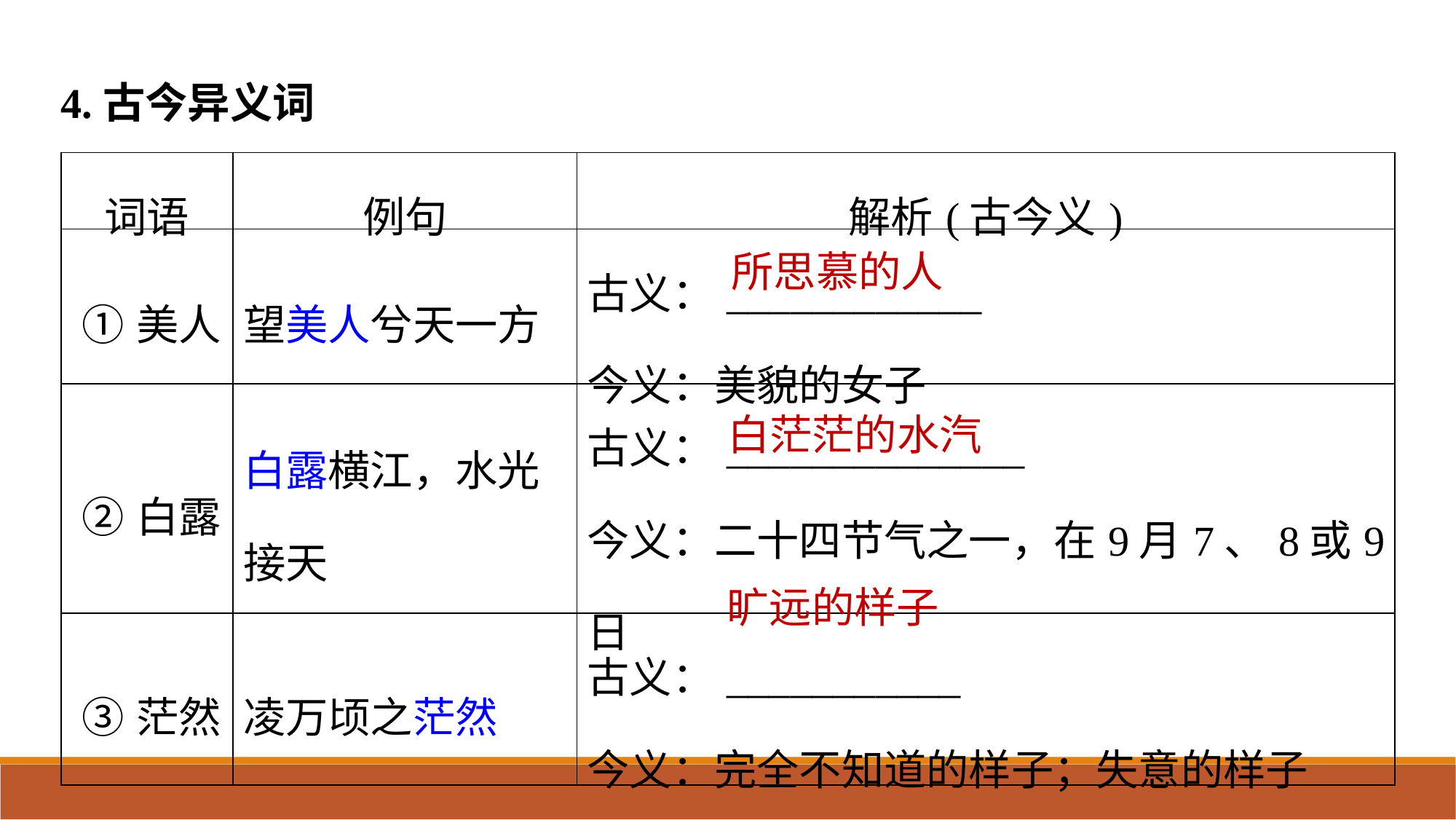

4.古今异义词
| 词语 | 例句 | 解析(古今义) |
| --- | --- | --- |
| ①美人 | 望美人兮天一方 | 古义：\_\_\_\_\_\_\_\_\_\_\_\_ 今义：美貌的女子 |
| ②白露 | 白露横江，水光接天 | 古义：\_\_\_\_\_\_\_\_\_\_\_\_\_\_ 今义：二十四节气之一，在9月7、8或9日 |
| ③茫然 | 凌万顷之茫然 | 古义：\_\_\_\_\_\_\_\_\_\_\_ 今义：完全不知道的样子；失意的样子 |
所思慕的人
白茫茫的水汽
旷远的样子